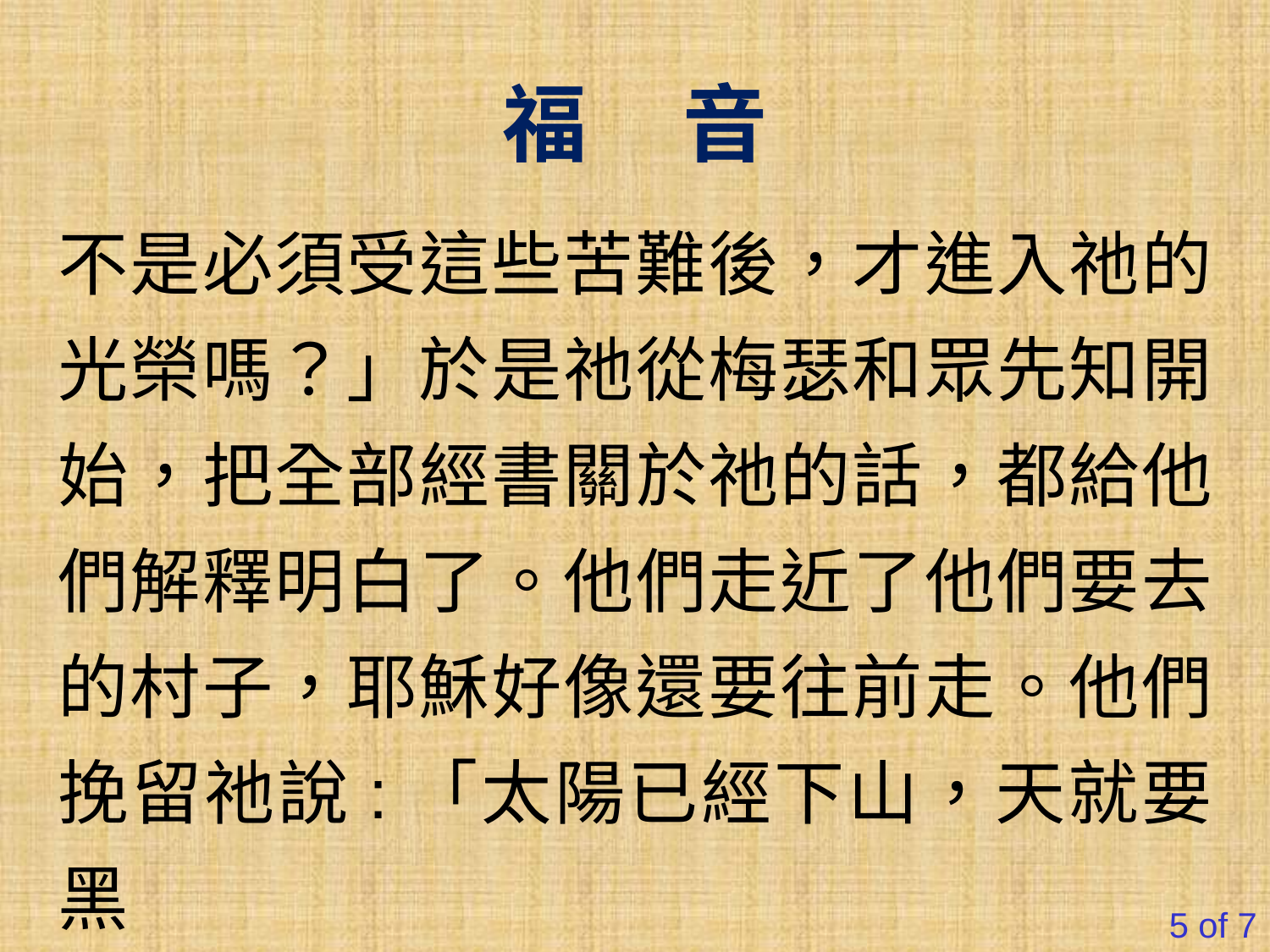

福     音

不是必須受這些苦難後，才進入祂的光榮嗎？」於是祂從梅瑟和眾先知開始，把全部經書關於祂的話，都給他們解釋明白了。他們走近了他們要去的村子，耶穌好像還要往前走。他們挽留祂說:「太陽已經下山，天就要黑
了，請跟我們一起住下罷！」耶穌就
5 of 7